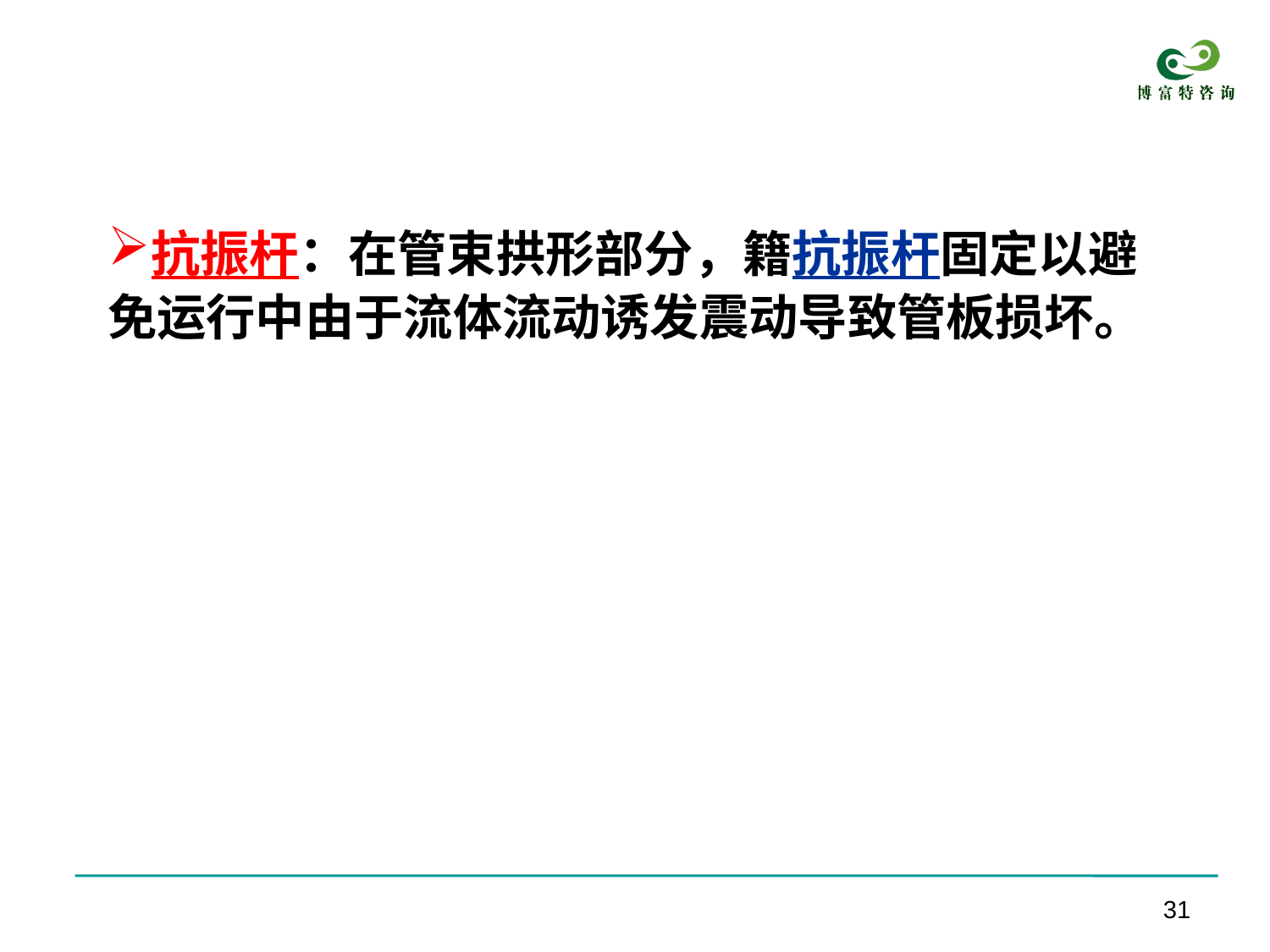

抗振杆：在管束拱形部分，籍抗振杆固定以避免运行中由于流体流动诱发震动导致管板损坏。